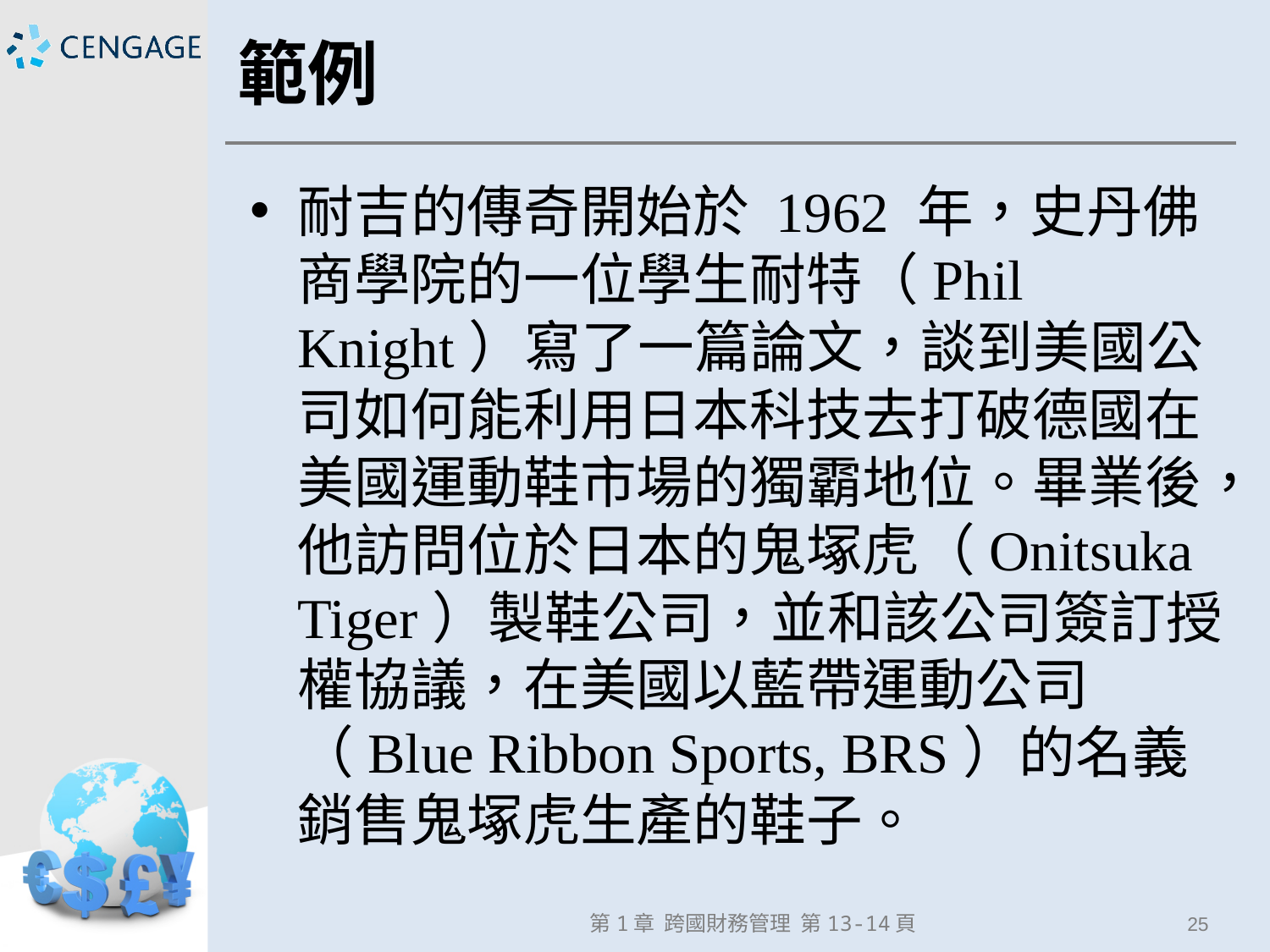

# 範例
耐吉的傳奇開始於 1962 年，史丹佛商學院的一位學生耐特（Phil Knight）寫了一篇論文，談到美國公司如何能利用日本科技去打破德國在美國運動鞋市場的獨霸地位。畢業後，他訪問位於日本的鬼塚虎（Onitsuka Tiger）製鞋公司，並和該公司簽訂授權協議，在美國以藍帶運動公司（Blue Ribbon Sports, BRS）的名義銷售鬼塚虎生產的鞋子。
第1章  跨國財務管理  第13-14頁
25